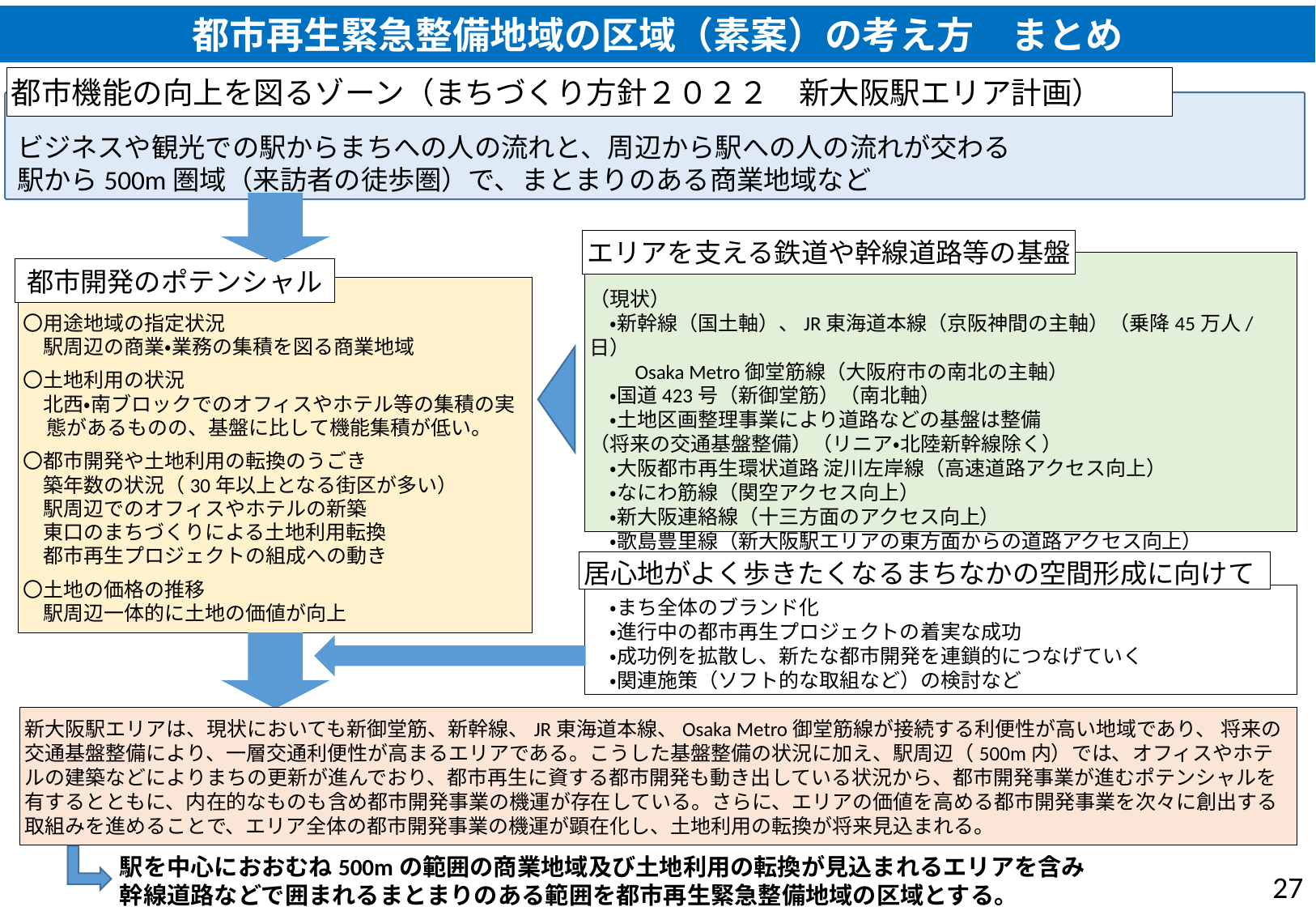

都市再生緊急整備地域の区域（素案）の考え方　まとめ
都市機能の向上を図るゾーン（まちづくり方針２０２２　新大阪駅エリア計画）

ビジネスや観光での駅からまちへの人の流れと、周辺から駅への人の流れが交わる
駅から500m圏域（来訪者の徒歩圏）で、まとまりのある商業地域など

エリアを支える鉄道や幹線道路等の基盤

（現状）
　・新幹線（国土軸）、JR東海道本線（京阪神間の主軸）（乗降45万人/日）
　　Osaka Metro御堂筋線（大阪府市の南北の主軸）
　・国道423号（新御堂筋）（南北軸）
　・土地区画整理事業により道路などの基盤は整備
（将来の交通基盤整備）（リニア・北陸新幹線除く）
　・大阪都市再生環状道路 淀川左岸線（高速道路アクセス向上）
　・なにわ筋線（関空アクセス向上）
　・新大阪連絡線（十三方面のアクセス向上）
　・歌島豊里線（新大阪駅エリアの東方面からの道路アクセス向上）
都市開発のポテンシャル

〇用途地域の指定状況
　駅周辺の商業・業務の集積を図る商業地域
〇土地利用の状況
　北西・南ブロックでのオフィスやホテル等の集積の実態があるものの、基盤に比して機能集積が低い。
〇都市開発や土地利用の転換のうごき
　築年数の状況（30年以上となる街区が多い）
　駅周辺でのオフィスやホテルの新築
　東口のまちづくりによる土地利用転換
　都市再生プロジェクトの組成への動き
〇土地の価格の推移
　駅周辺一体的に土地の価値が向上

居心地がよく歩きたくなるまちなかの空間形成に向けて
　・まち全体のブランド化
　・進行中の都市再生プロジェクトの着実な成功
　・成功例を拡散し、新たな都市開発を連鎖的につなげていく
　・関連施策（ソフト的な取組など）の検討など

新大阪駅エリアは、現状においても新御堂筋、新幹線、JR東海道本線、Osaka Metro御堂筋線が接続する利便性が高い地域であり、 将来の交通基盤整備により、一層交通利便性が高まるエリアである。こうした基盤整備の状況に加え、駅周辺（500m内）では、オフィスやホテルの建築などによりまちの更新が進んでおり、都市再生に資する都市開発も動き出している状況から、都市開発事業が進むポテンシャルを有するとともに、内在的なものも含め都市開発事業の機運が存在している。さらに、エリアの価値を高める都市開発事業を次々に創出する取組みを進めることで、エリア全体の都市開発事業の機運が顕在化し、土地利用の転換が将来見込まれる。

駅を中心におおむね500mの範囲の商業地域及び土地利用の転換が見込まれるエリアを含み
幹線道路などで囲まれるまとまりのある範囲を都市再生緊急整備地域の区域とする。
27